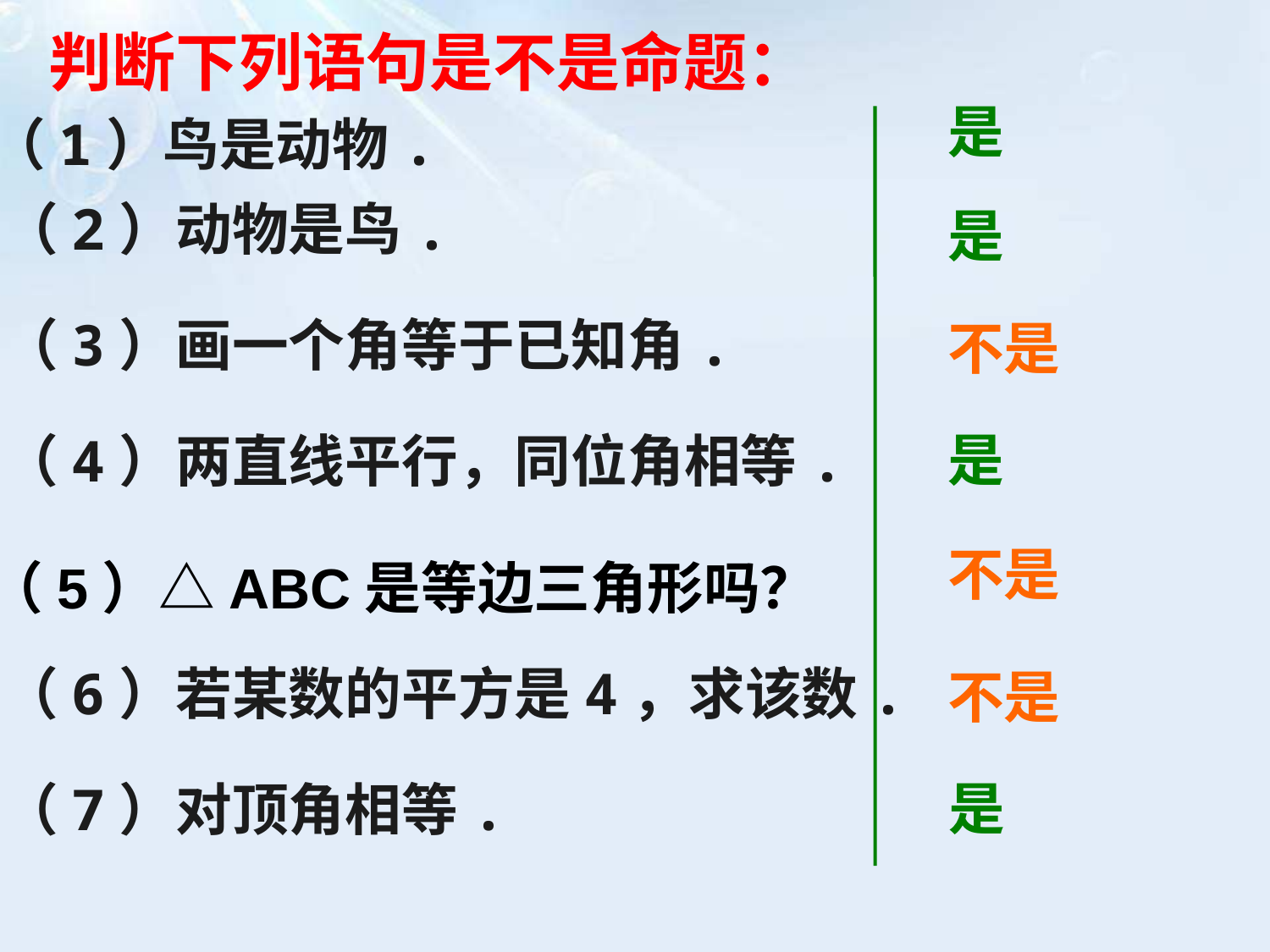

判断下列语句是不是命题：
# （1）鸟是动物.
是

（2）动物是鸟.
是
（3）画一个角等于已知角.
不是
（4）两直线平行，同位角相等.
是
不是
（5）△ABC是等边三角形吗？
（6）若某数的平方是4，求该数.
不是
（7）对顶角相等.
是